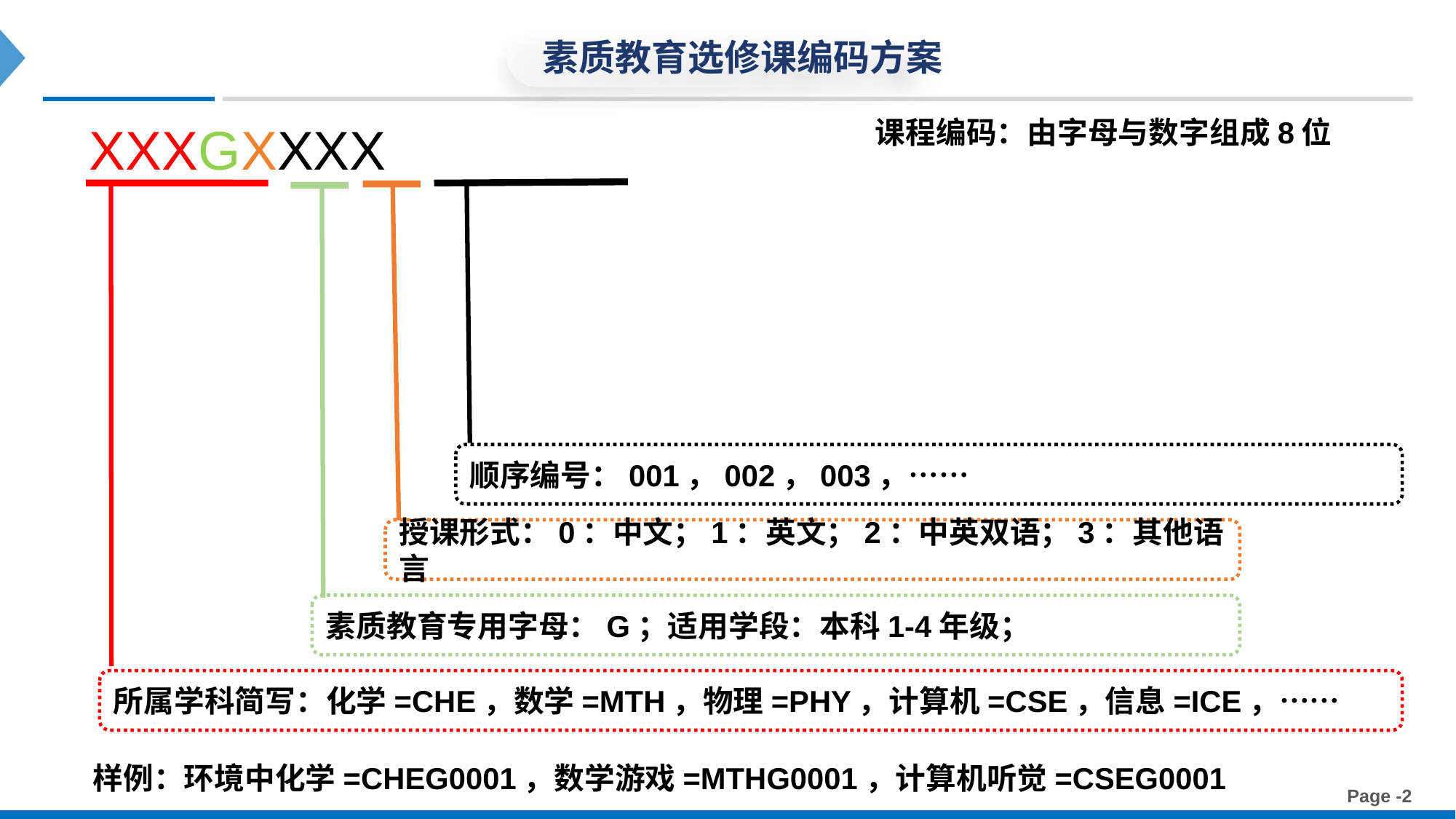

素质教育选修课编码方案
课程编码：由字母与数字组成8位
XXXGXXXX

顺序编号：001，002，003，……
授课形式：0：中文；1：英文；2：中英双语；3：其他语言
素质教育专用字母：G；适用学段：本科1-4年级；
所属学科简写：化学=CHE，数学=MTH，物理=PHY，计算机=CSE，信息=ICE，……
样例：环境中化学=CHEG0001，数学游戏=MTHG0001，计算机听觉=CSEG0001